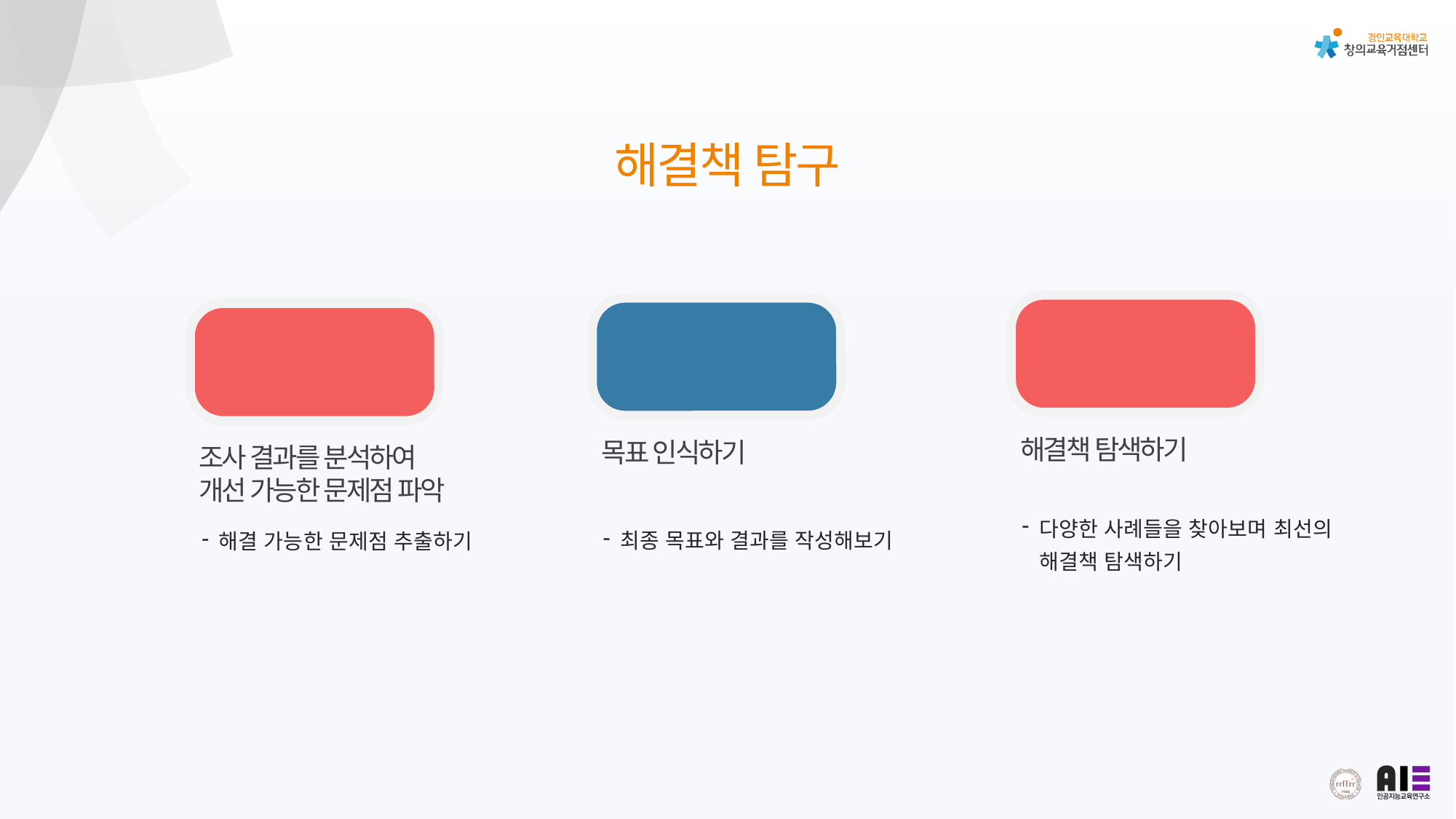

해결책 탐구
03
해결책 탐색하기
다양한 사례들을 찾아보며 최선의 해결책 탐색하기
02
목표 인식하기
최종 목표와 결과를 작성해보기
01
조사 결과를 분석하여
개선 가능한 문제점 파악

해결 가능한 문제점 추출하기